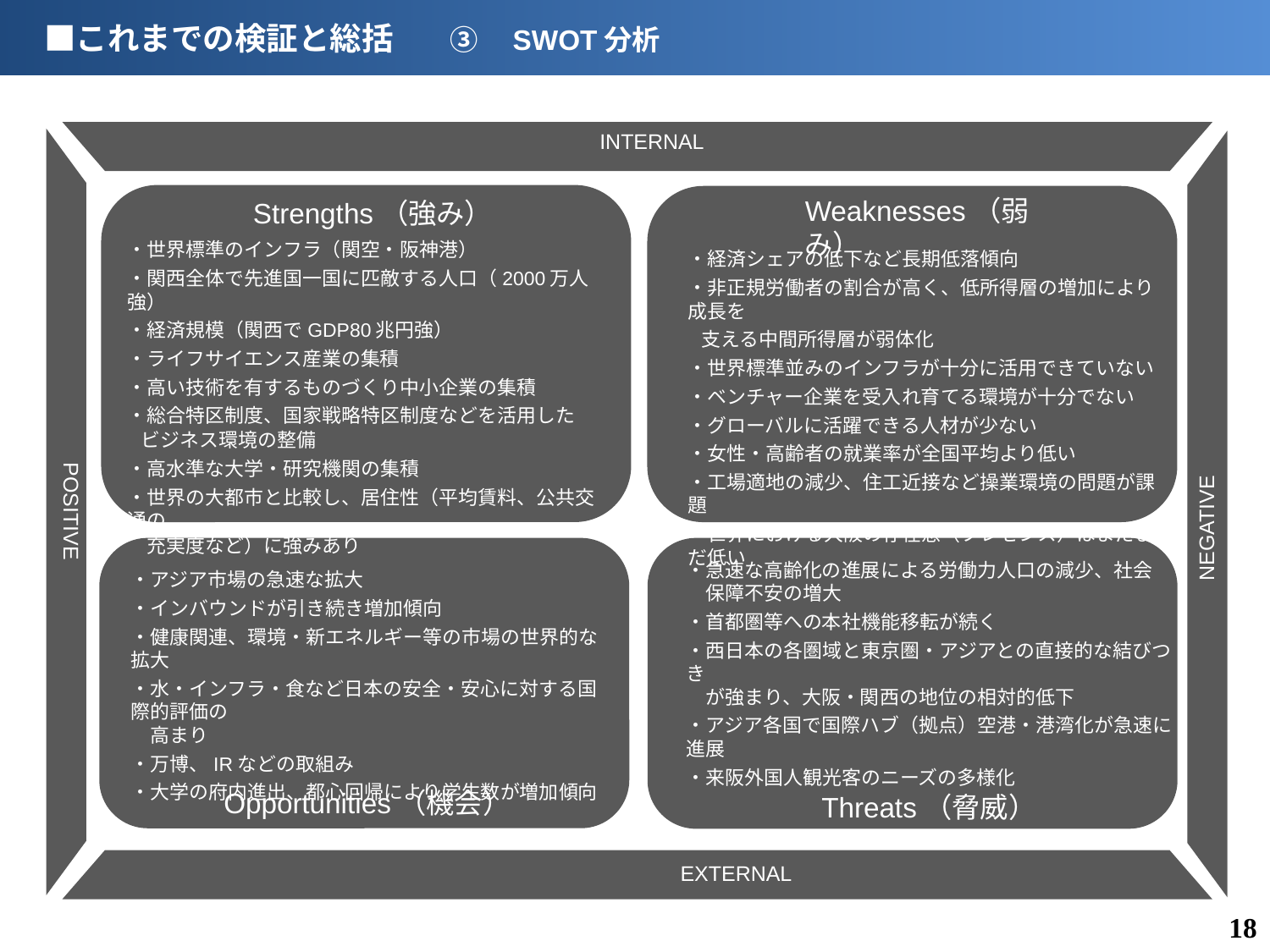

■これまでの検証と総括　　③　SWOT分析

INTERNAL

Weaknesses（弱み）
Strengths（強み）
・世界標準のインフラ（関空・阪神港）
・関西全体で先進国一国に匹敵する人口（2000万人強）
・経済規模（関西でGDP80兆円強）
・ライフサイエンス産業の集積
・高い技術を有するものづくり中小企業の集積
・総合特区制度、国家戦略特区制度などを活用した
  ビジネス環境の整備
・高水準な大学・研究機関の集積
・世界の大都市と比較し、居住性（平均賃料、公共交通の
　充実度など）に強みあり
・経済シェアの低下など長期低落傾向
・非正規労働者の割合が高く、低所得層の増加により成長を
  支える中間所得層が弱体化
・世界標準並みのインフラが十分に活用できていない
・ベンチャー企業を受入れ育てる環境が十分でない
・グローバルに活躍できる人材が少ない
・女性・高齢者の就業率が全国平均より低い
・工場適地の減少、住工近接など操業環境の問題が課題
・世界における大阪の存在感（プレゼンス）はまだまだ低い

NEGATIVE
POSITIVE

・急速な高齢化の進展による労働力人口の減少、社会
　保障不安の増大
・首都圏等への本社機能移転が続く
・西日本の各圏域と東京圏・アジアとの直接的な結びつき
　が強まり、大阪・関西の地位の相対的低下
・アジア各国で国際ハブ（拠点）空港・港湾化が急速に進展
・来阪外国人観光客のニーズの多様化
・アジア市場の急速な拡大
・インバウンドが引き続き増加傾向
・健康関連、環境・新エネルギー等の市場の世界的な拡大
・水・インフラ・食など日本の安全・安心に対する国際的評価の
　高まり
・万博、IRなどの取組み
・大学の府内進出、都心回帰により学生数が増加傾向
Opportunities（機会）
Threats（脅威）

EXTERNAL
18